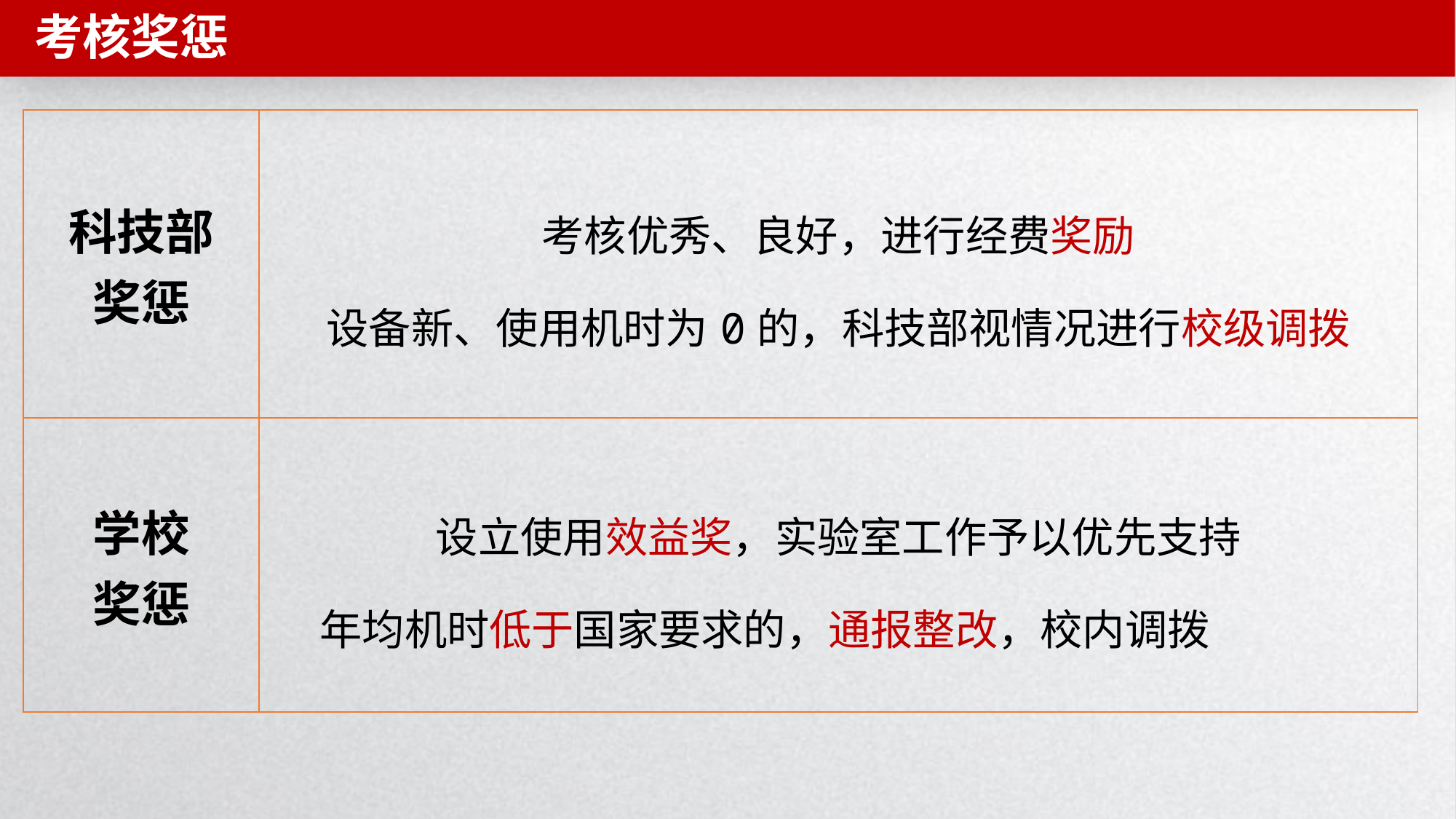

考核奖惩
| 科技部 奖惩 | 考核优秀、良好，进行经费奖励 设备新、使用机时为0的，科技部视情况进行校级调拨 |
| --- | --- |
| 学校 奖惩 | 设立使用效益奖，实验室工作予以优先支持 年均机时低于国家要求的，通报整改，校内调拨 |